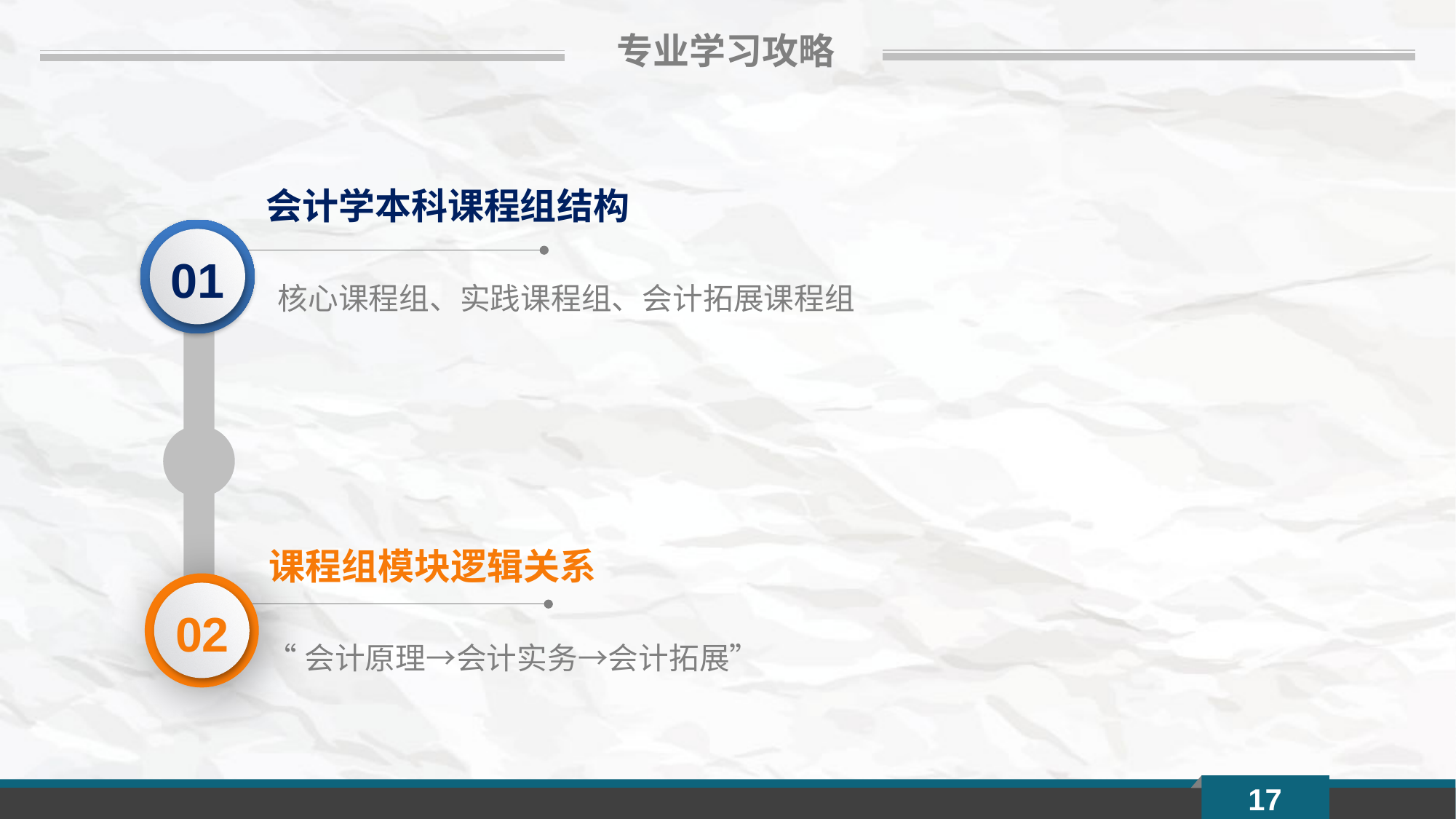

专业学习攻略
会计学本科课程组结构

01

核心课程组、实践课程组、会计拓展课程组
课程组模块逻辑关系

02
“会计原理→会计实务→会计拓展”

17